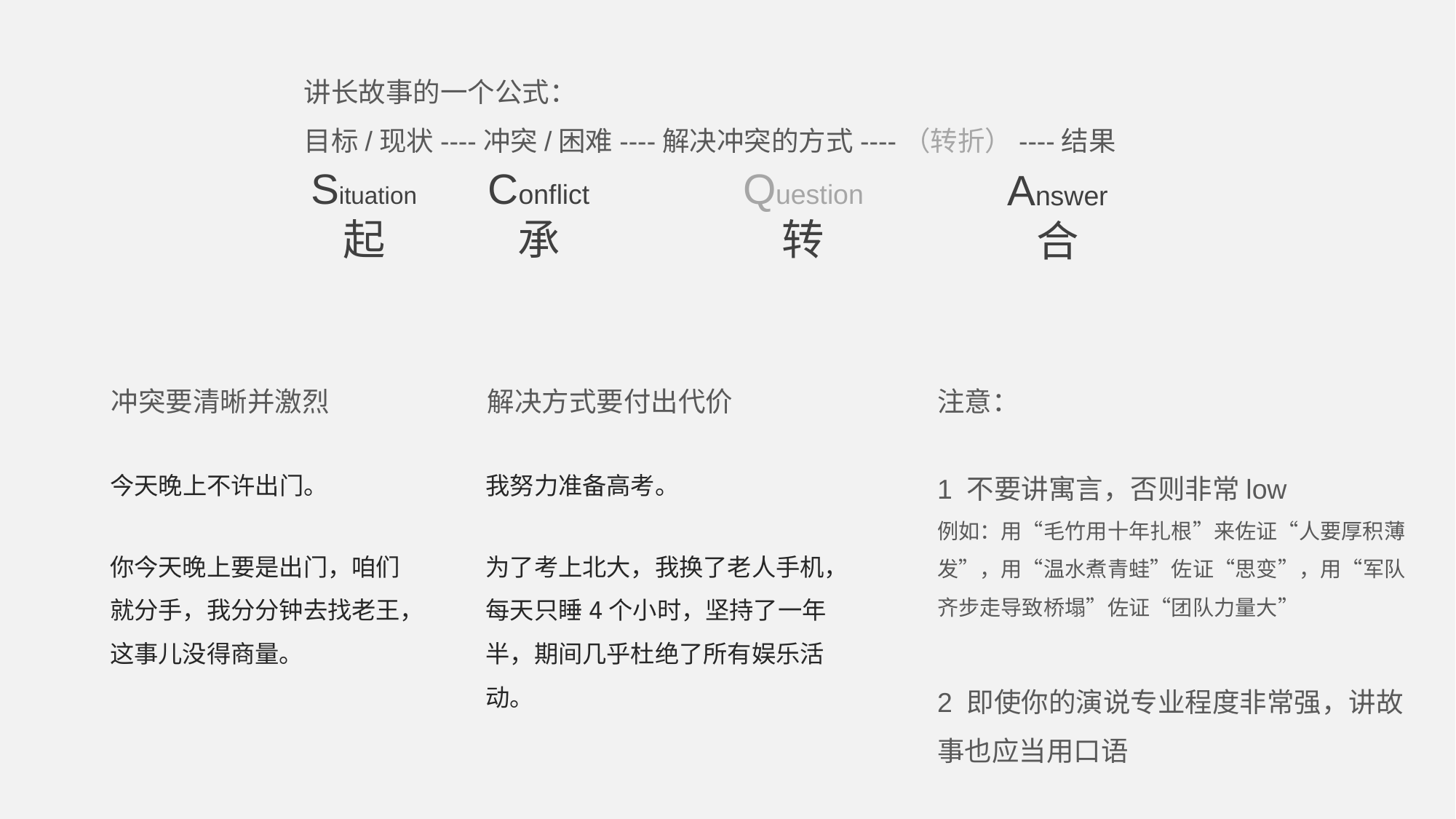

讲长故事的一个公式：
目标/现状----冲突/困难----解决冲突的方式----（转折）----结果
Question
转
Situation
起
Conflict
承
Answer
合
冲突要清晰并激烈
解决方式要付出代价
注意：

1 不要讲寓言，否则非常low
例如：用“毛竹用十年扎根”来佐证“人要厚积薄发”，用“温水煮青蛙”佐证“思变”，用“军队齐步走导致桥塌”佐证“团队力量大”

2 即使你的演说专业程度非常强，讲故事也应当用口语

我努力准备高考。
今天晚上不许出门。
为了考上北大，我换了老人手机，每天只睡4个小时，坚持了一年半，期间几乎杜绝了所有娱乐活动。
你今天晚上要是出门，咱们就分手，我分分钟去找老王，这事儿没得商量。